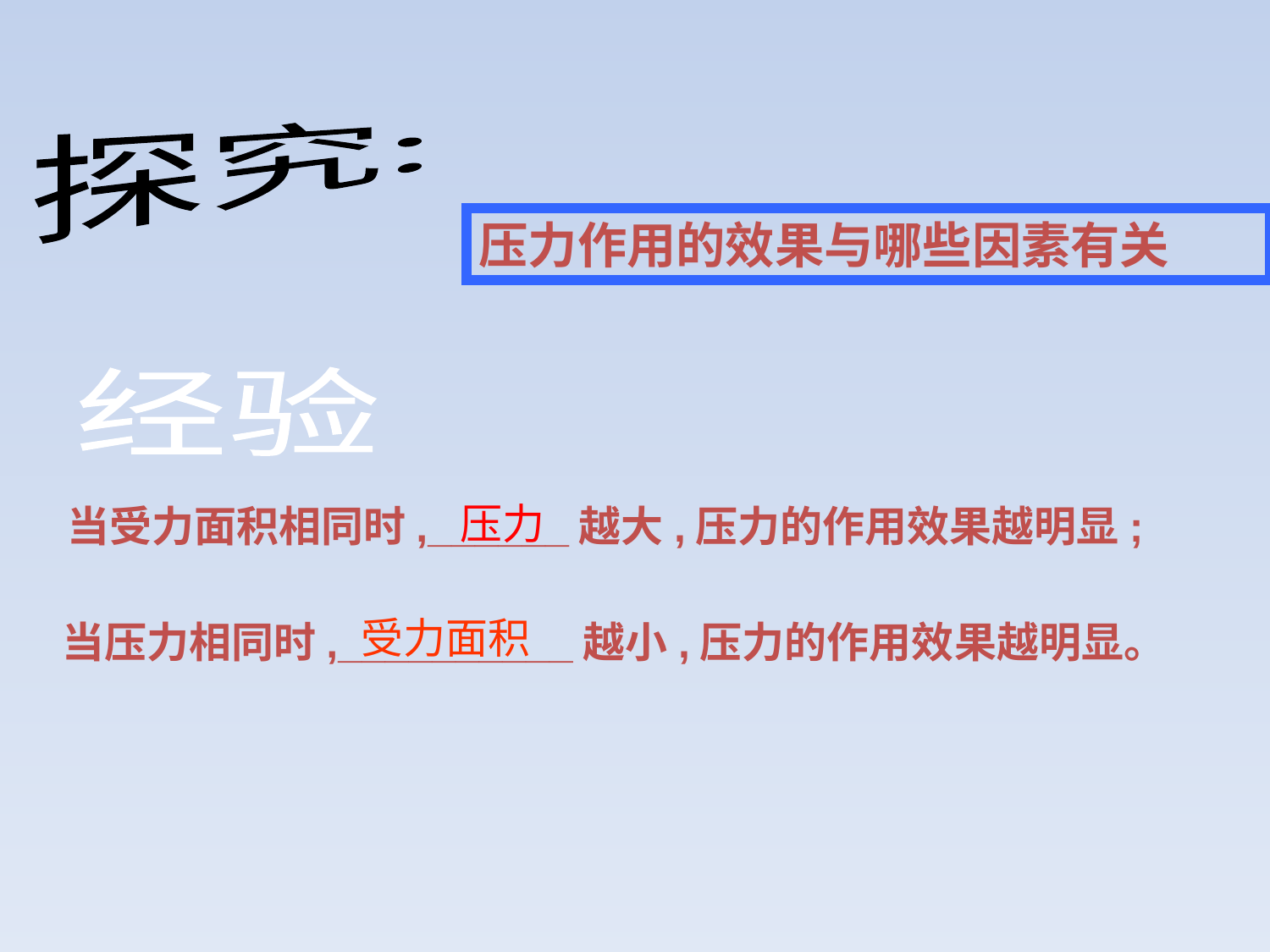

探究:
压力作用的效果与哪些因素有关
经验
压力
当受力面积相同时,______越大,压力的作用效果越明显;
受力面积
当压力相同时,__________越小,压力的作用效果越明显。